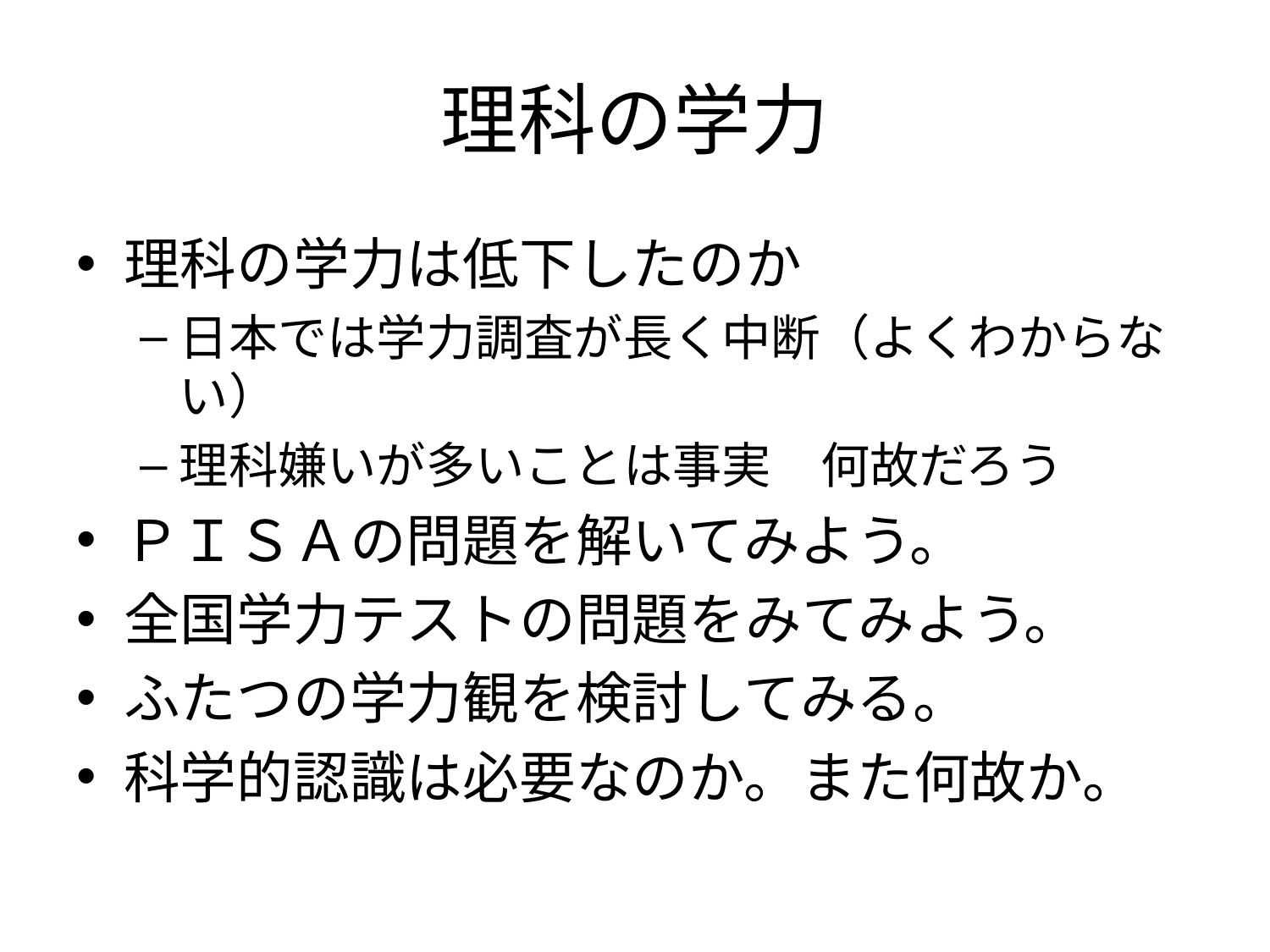

# 理科の学力
理科の学力は低下したのか
日本では学力調査が長く中断（よくわからない）
理科嫌いが多いことは事実　何故だろう
ＰＩＳＡの問題を解いてみよう。
全国学力テストの問題をみてみよう。
ふたつの学力観を検討してみる。
科学的認識は必要なのか。また何故か。